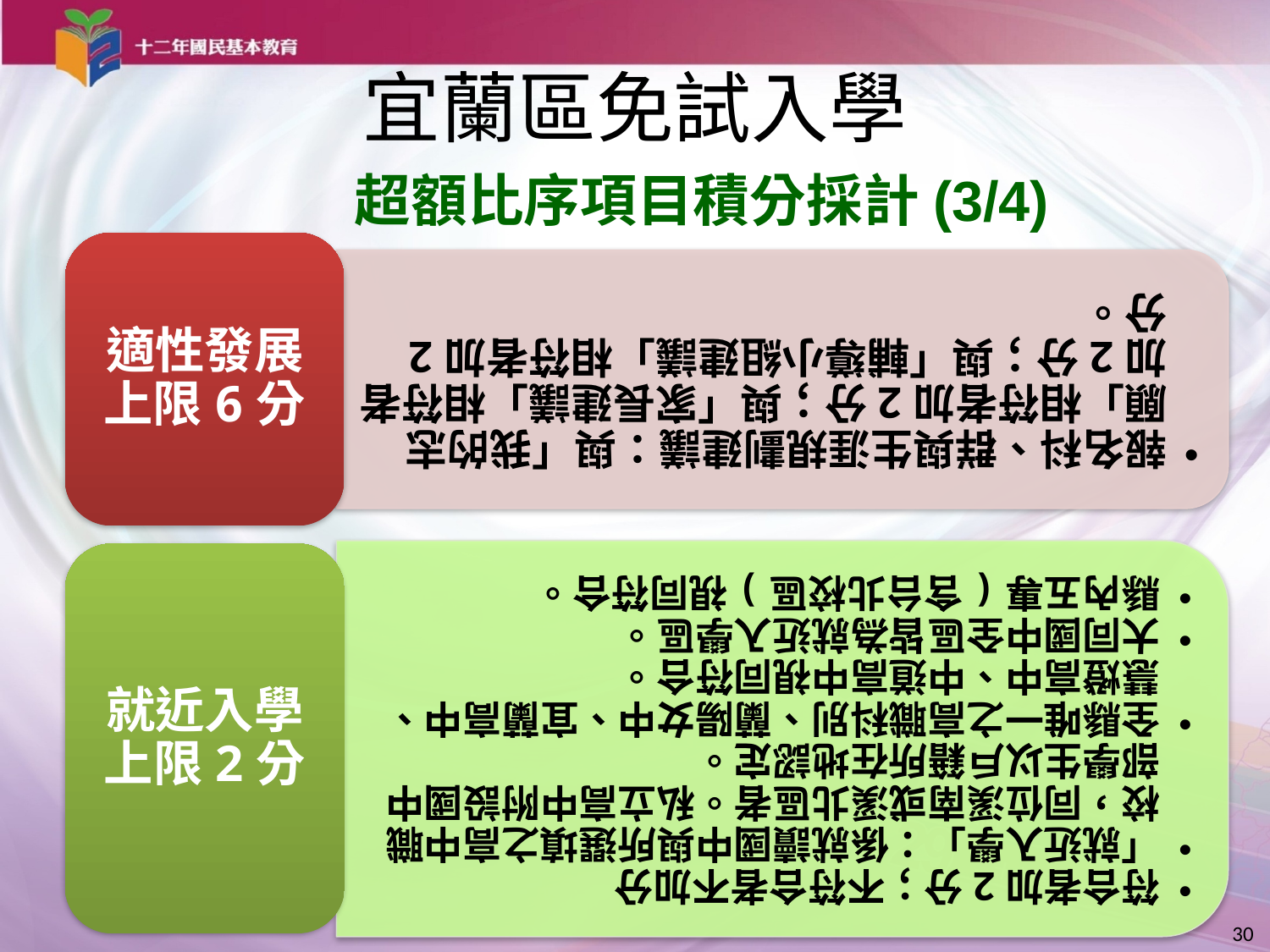

# 宜蘭區免試入學
超額比序項目積分採計(3/4)
報名科、群與生涯規劃建議：與「我的志願」相符者加2分；與「家長建議」相符者加2分；與「輔導小組建議」相符者加2分。
適性發展上限6分
符合者加2分；不符合者不加分
「就近入學」：係就讀國中與所選填之高中職校，同位溪南或溪北區者。私立高中附設國中部學生以戶籍所在地認定。
全縣唯一之高職科別、蘭陽女中、宜蘭高中、慧燈高中、中道高中視同符合。
大同國中全區皆為就近入學區。
縣內五專(含台北校區)視同符合。
就近入學上限2分